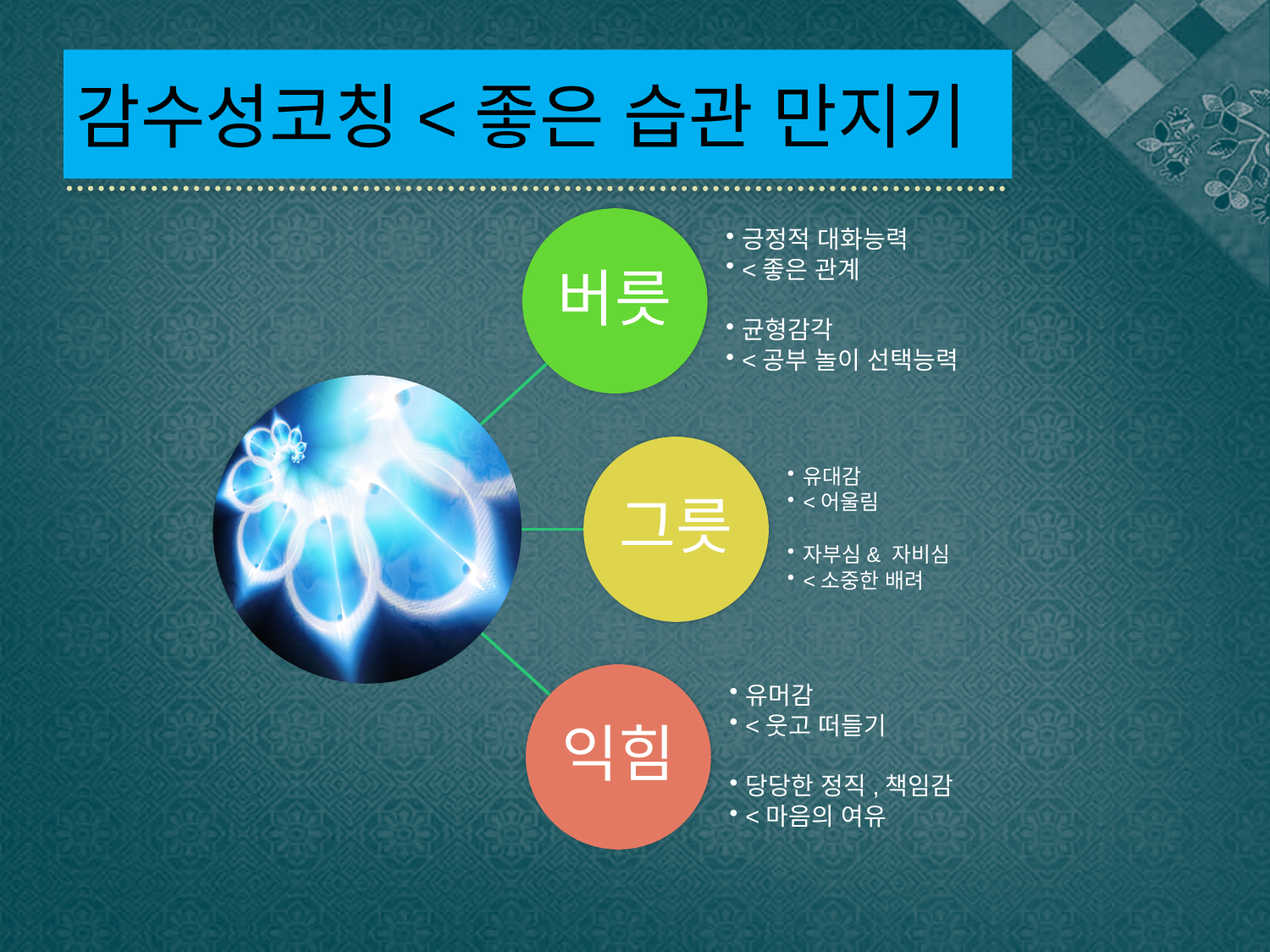

# 감수성코칭<좋은 습관 만지기
버릇
긍정적 대화능력
<좋은 관계

균형감각
<공부 놀이 선택능력
그릇
유대감
<어울림

자부심& 자비심
<소중한 배려
익힘
유머감
<웃고 떠들기

당당한 정직,책임감
<마음의 여유